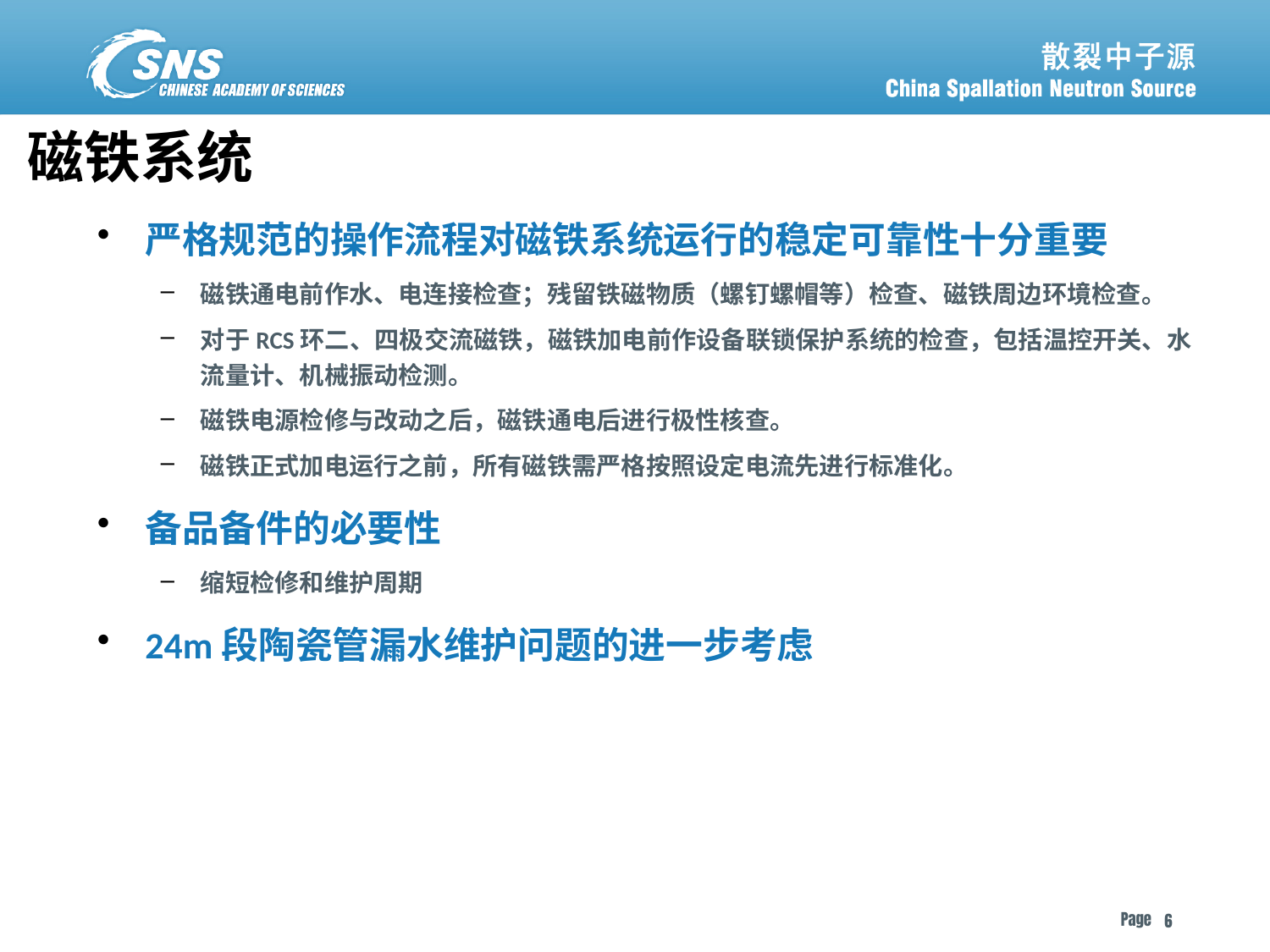

磁铁系统
严格规范的操作流程对磁铁系统运行的稳定可靠性十分重要
磁铁通电前作水、电连接检查；残留铁磁物质（螺钉螺帽等）检查、磁铁周边环境检查。
对于RCS环二、四极交流磁铁，磁铁加电前作设备联锁保护系统的检查，包括温控开关、水流量计、机械振动检测。
磁铁电源检修与改动之后，磁铁通电后进行极性核查。
磁铁正式加电运行之前，所有磁铁需严格按照设定电流先进行标准化。
备品备件的必要性
缩短检修和维护周期
24m段陶瓷管漏水维护问题的进一步考虑

6